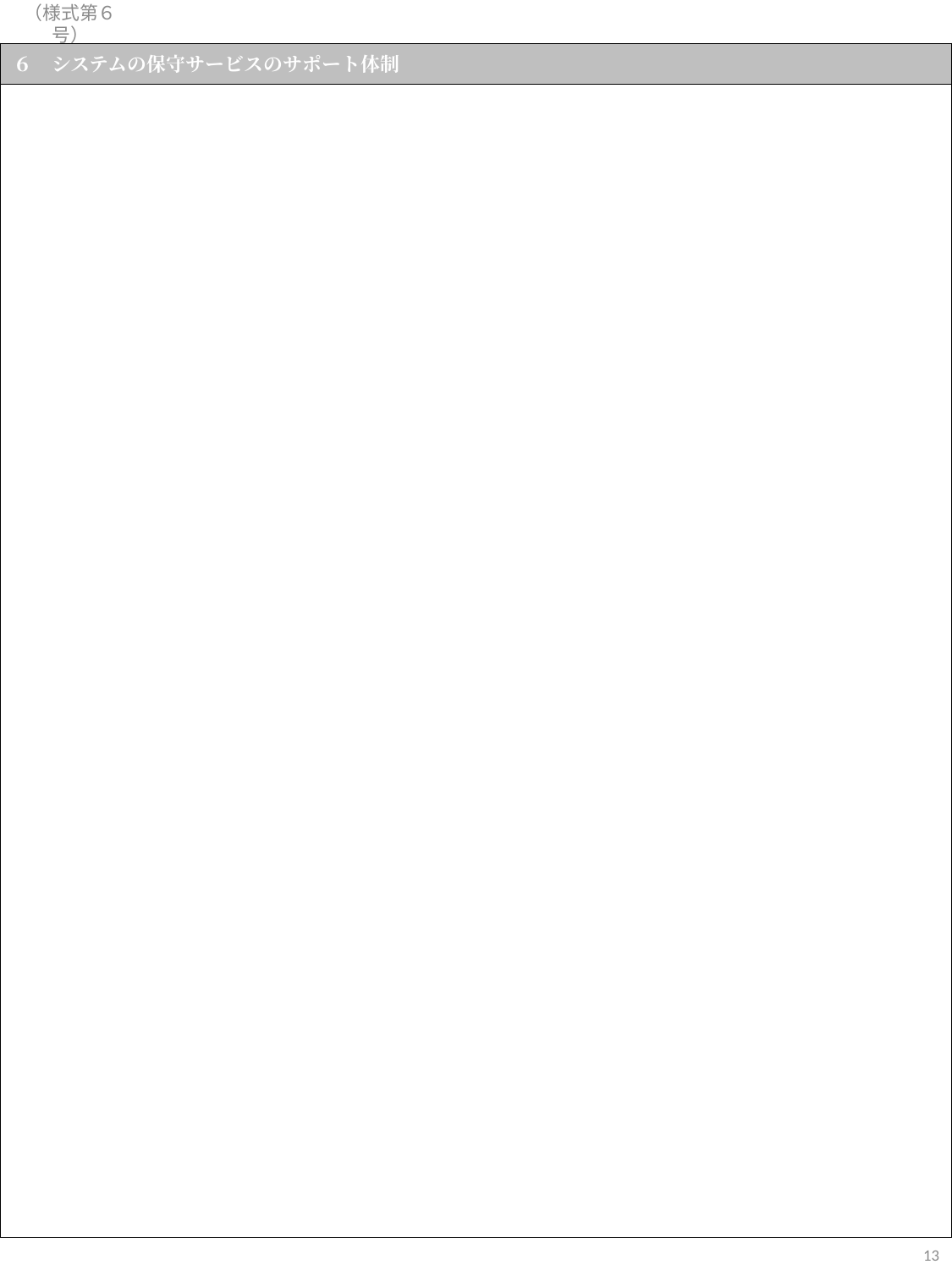

（様式第６号）
| ６　システムの保守サービスのサポート体制 |
| --- |
|  |
13